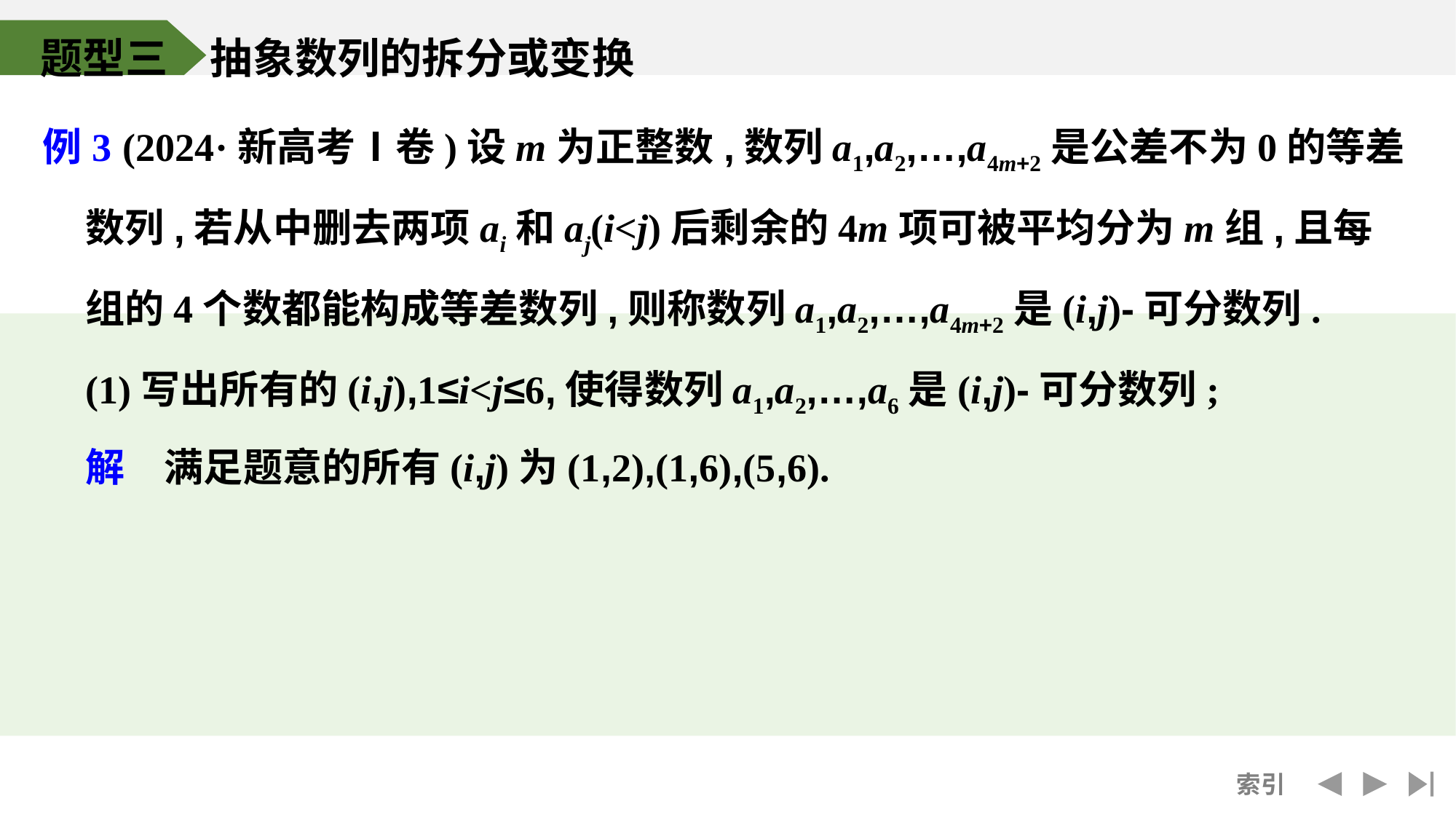

题型三　抽象数列的拆分或变换
例3 (2024·新高考Ⅰ卷)设m为正整数,数列a1,a2,…,a4m+2是公差不为0的等差数列,若从中删去两项ai和aj(i<j)后剩余的4m项可被平均分为m组,且每组的4个数都能构成等差数列,则称数列a1,a2,…,a4m+2是(i,j)-可分数列.
	(1)写出所有的(i,j),1≤i<j≤6,使得数列a1,a2,…,a6是(i,j)-可分数列;
	解　满足题意的所有(i,j)为(1,2),(1,6),(5,6).